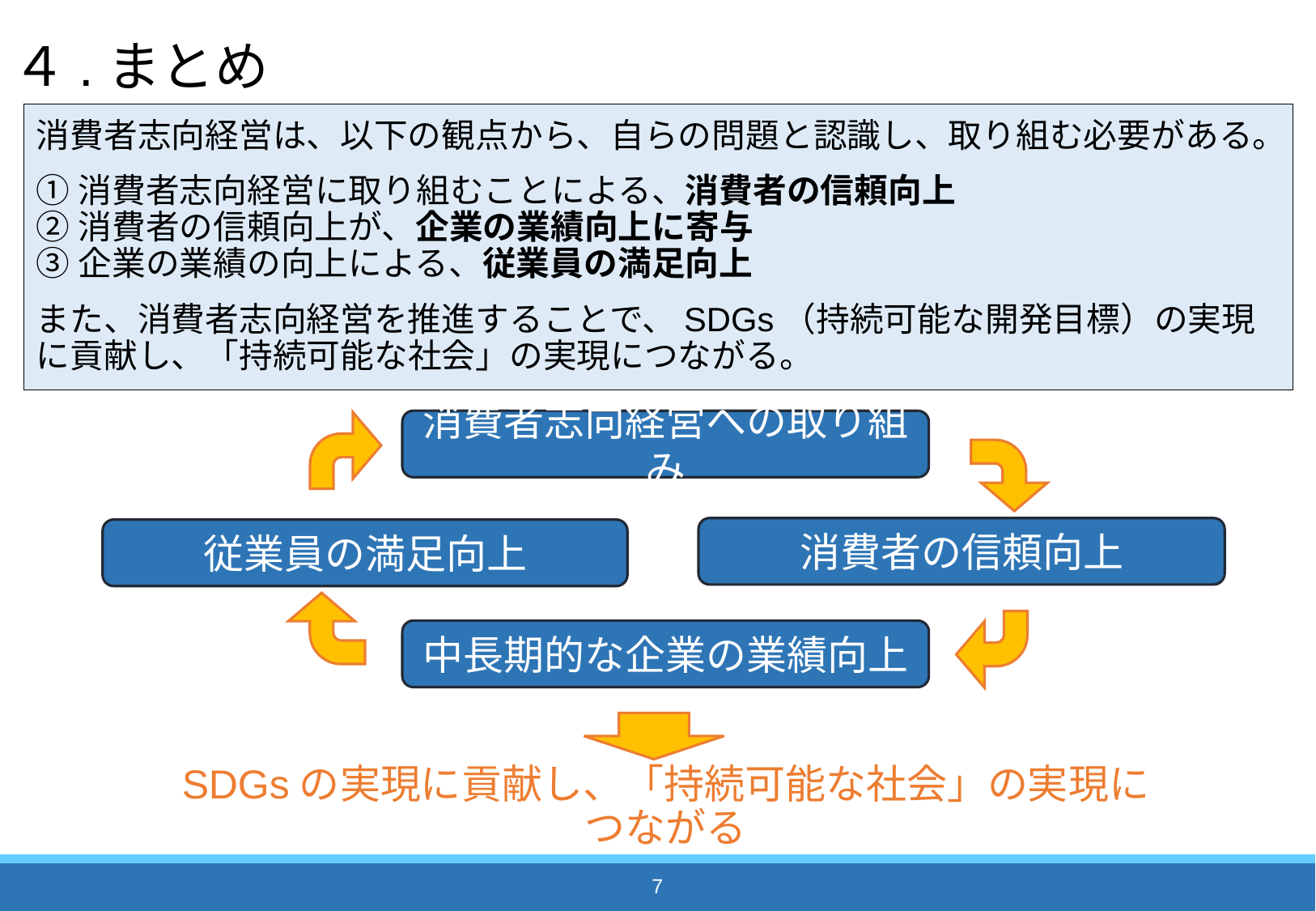

# ４.まとめ
消費者志向経営は、以下の観点から、自らの問題と認識し、取り組む必要がある。

①消費者志向経営に取り組むことによる、消費者の信頼向上
②消費者の信頼向上が、企業の業績向上に寄与
③企業の業績の向上による、従業員の満足向上

また、消費者志向経営を推進することで、SDGs（持続可能な開発目標）の実現に貢献し、「持続可能な社会」の実現につながる。
消費者志向経営への取り組み

消費者の信頼向上
従業員の満足向上

中長期的な企業の業績向上

SDGsの実現に貢献し、「持続可能な社会」の実現につながる

7